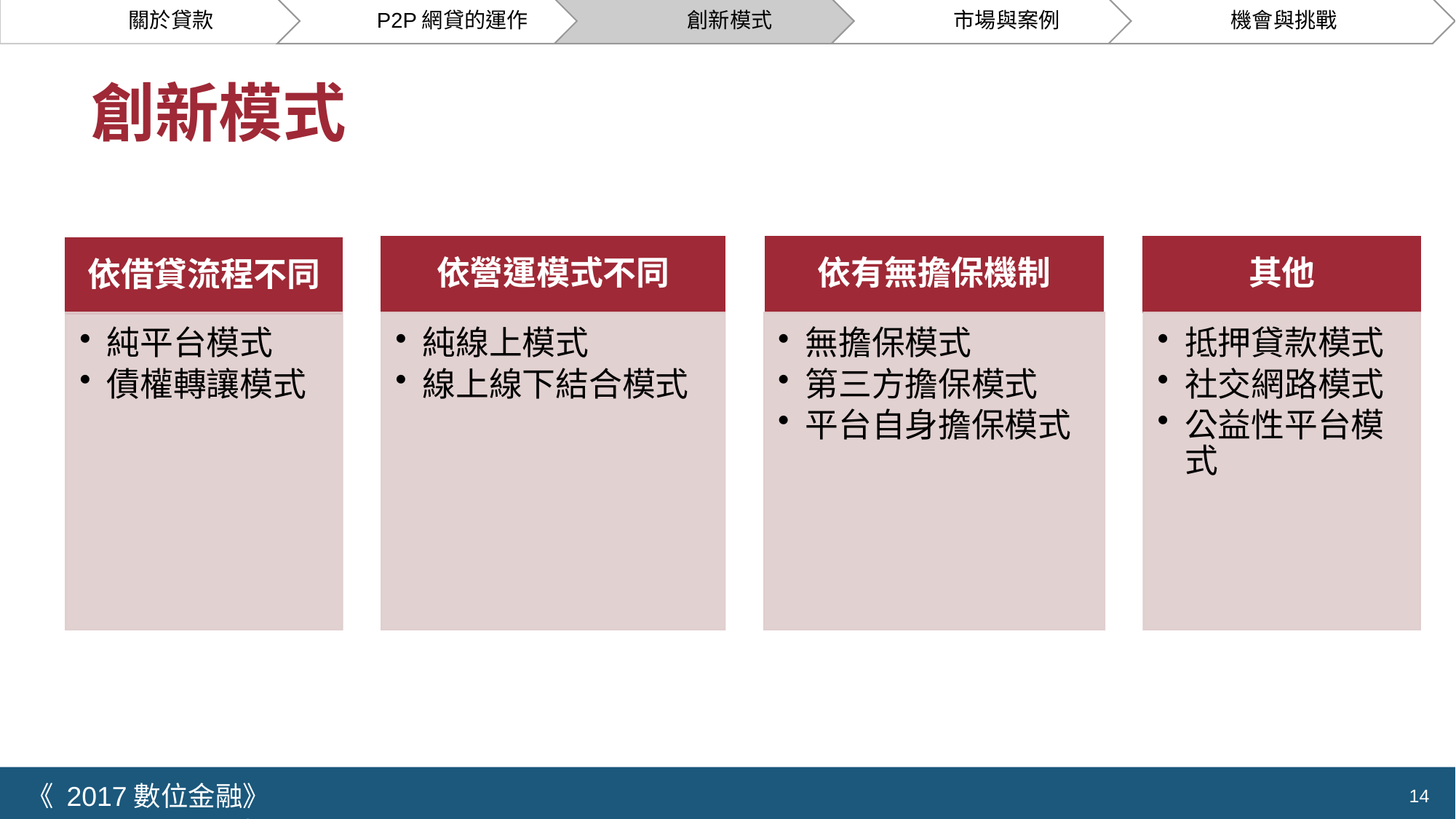

關於貸款
P2P網貸的運作
創新模式
市場與案例
機會與挑戰
# 創新模式

依借貸流程不同
純平台模式
債權轉讓模式

依營運模式不同
純線上模式
線上線下結合模式
依有無擔保機制
無擔保模式
第三方擔保模式
平台自身擔保模式
其他
抵押貸款模式
社交網路模式
公益性平台模式
《 2017數位金融》                                                                                                                                             	NCTU.IIM.IEBI Lab
14